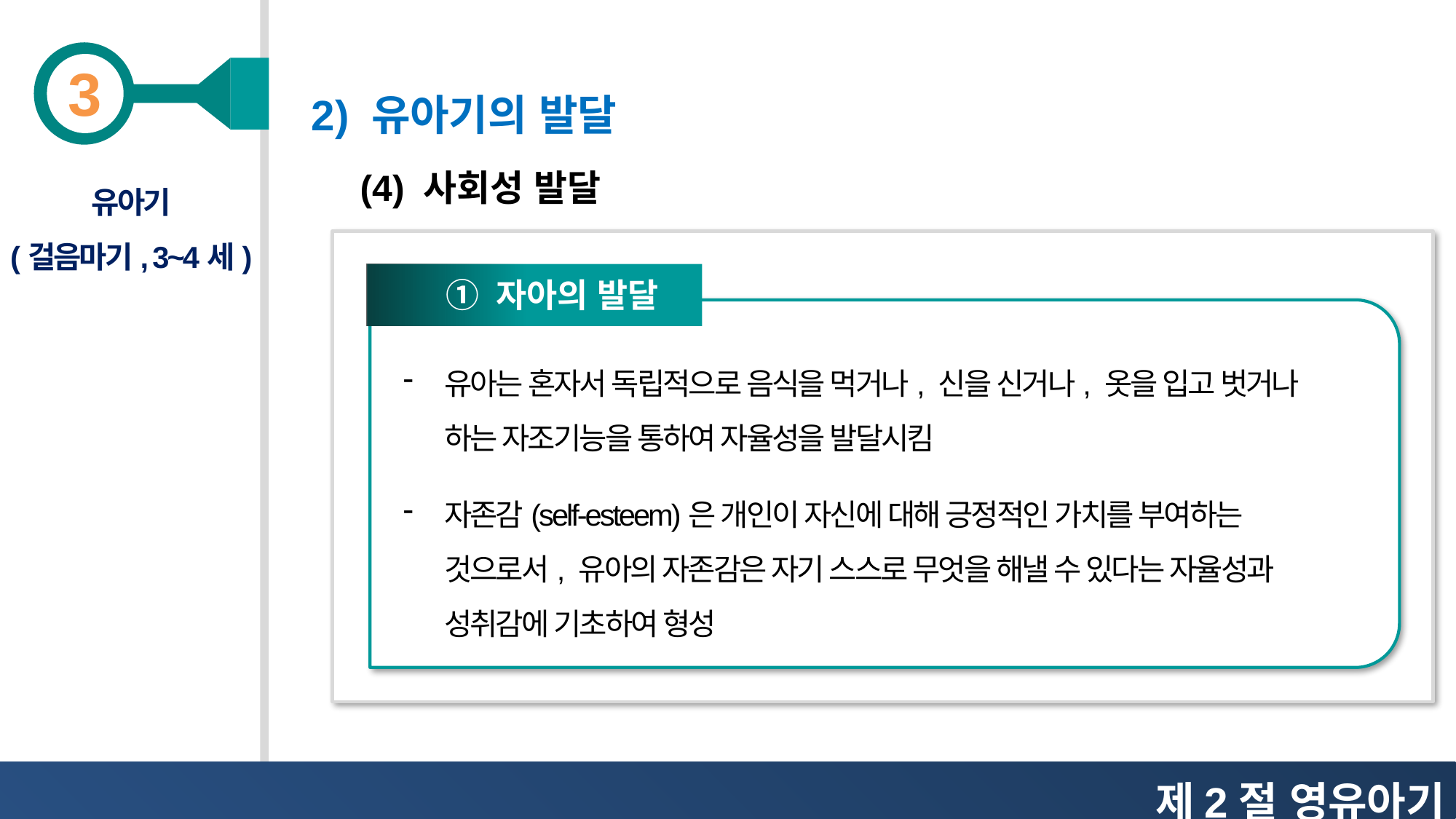

2) 유아기의 발달
(4) 사회성 발달
유아기
(걸음마기, 3~4세)

① 자아의 발달
유아는 혼자서 독립적으로 음식을 먹거나, 신을 신거나, 옷을 입고 벗거나
     하는 자조기능을 통하여 자율성을 발달시킴

자존감(self-esteem)은 개인이 자신에 대해 긍정적인 가치를 부여하는
     것으로서, 유아의 자존감은 자기 스스로 무엇을 해낼 수 있다는 자율성과
     성취감에 기초하여 형성
제2절 영유아기